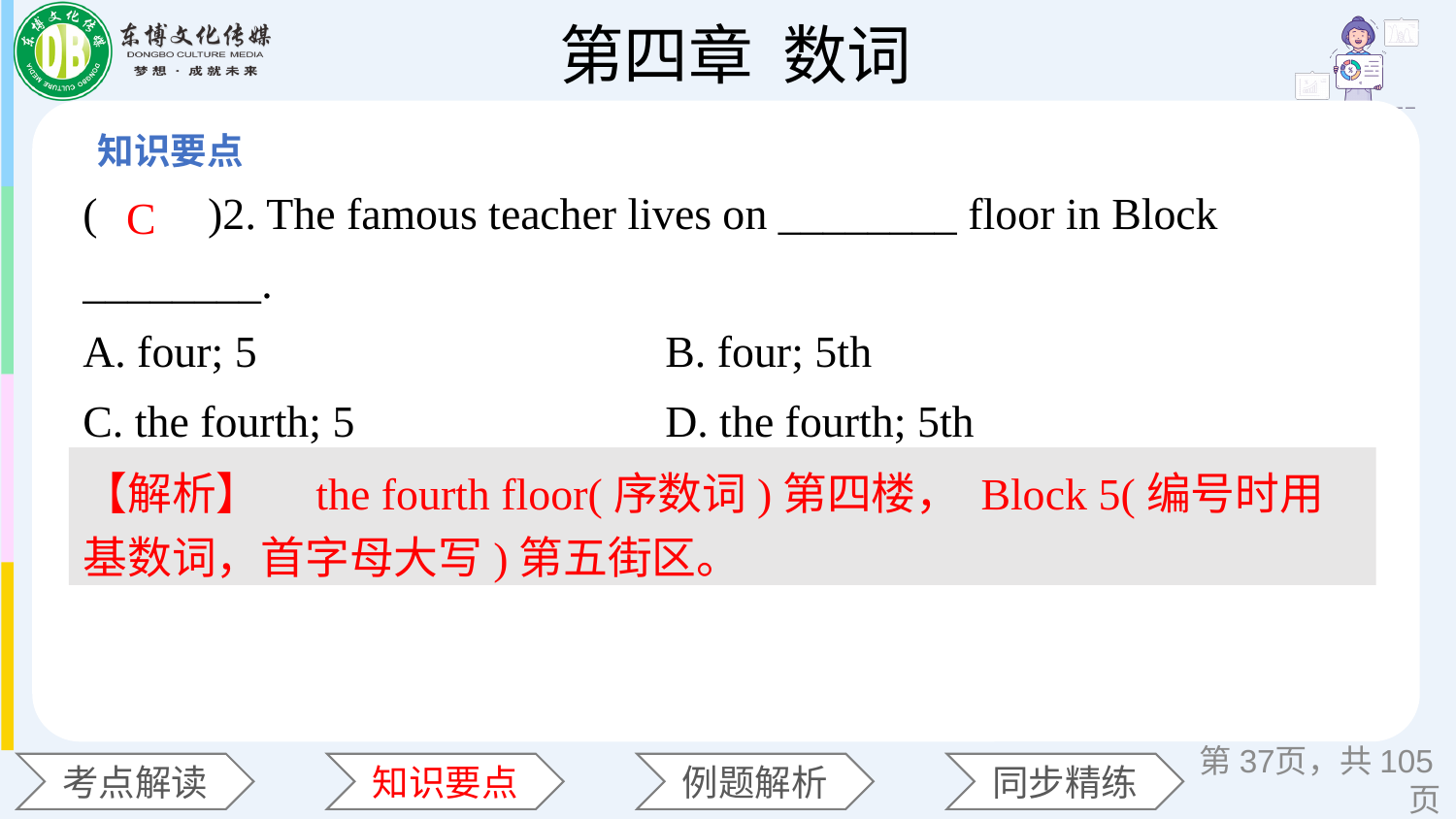

(　　)2. The famous teacher lives on ________ floor in Block ________.
A. four; 5    			B. four; 5th
C. the fourth; 5    		D. the fourth; 5th

C
【解析】　the fourth floor(序数词)第四楼， Block 5(编号时用基数词，首字母大写)第五街区。
第37页，共105页